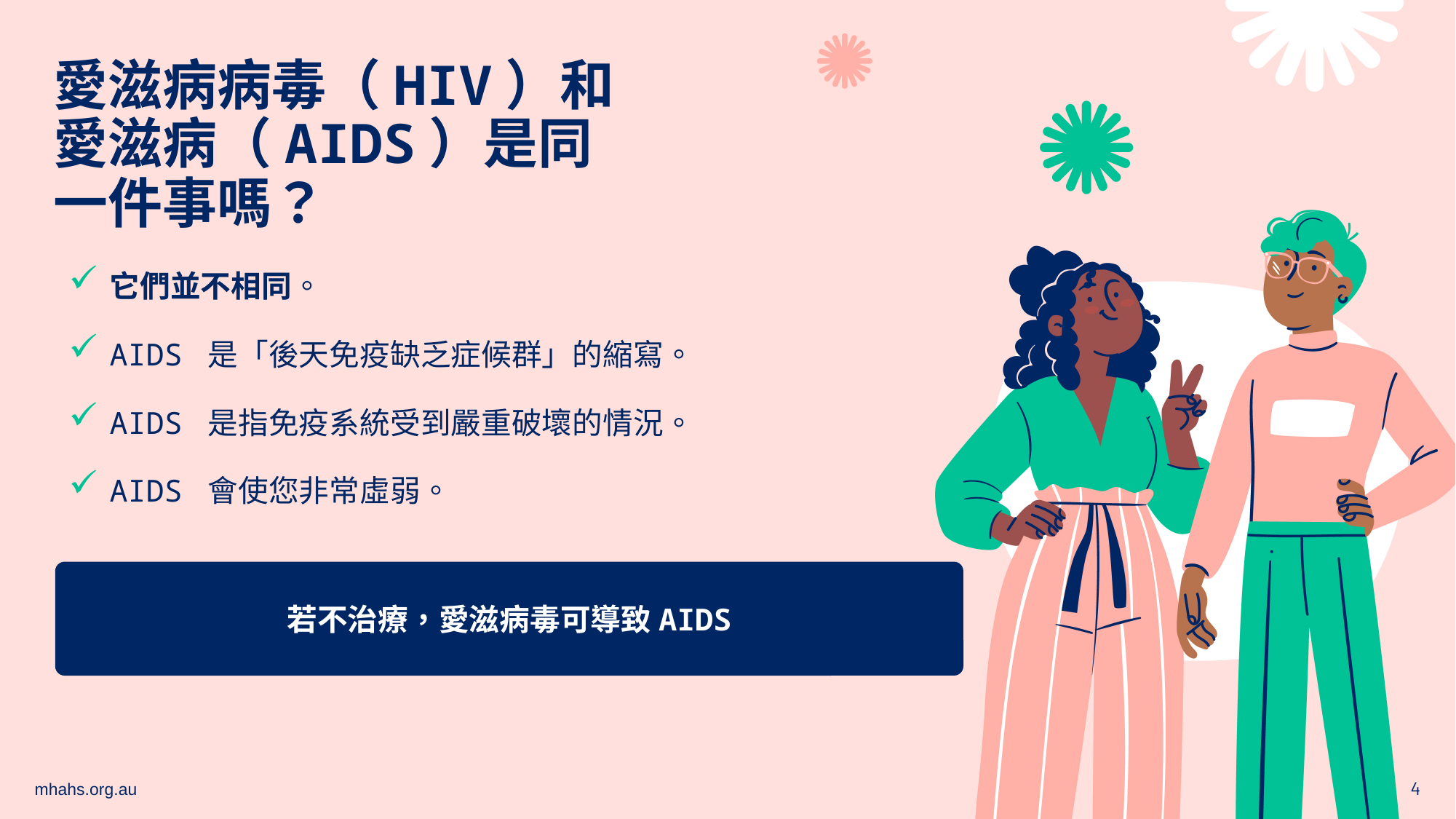

愛滋病病毒（HIV）和愛滋病（AIDS）是同一件事嗎？

它們並不相同。
AIDS 是「後天免疫缺乏症候群」的縮寫。
AIDS 是指免疫系統受到嚴重破壞的情況。
AIDS 會使您非常虛弱。

若不治療，愛滋病毒可導致AIDS
mhahs.org.au
4